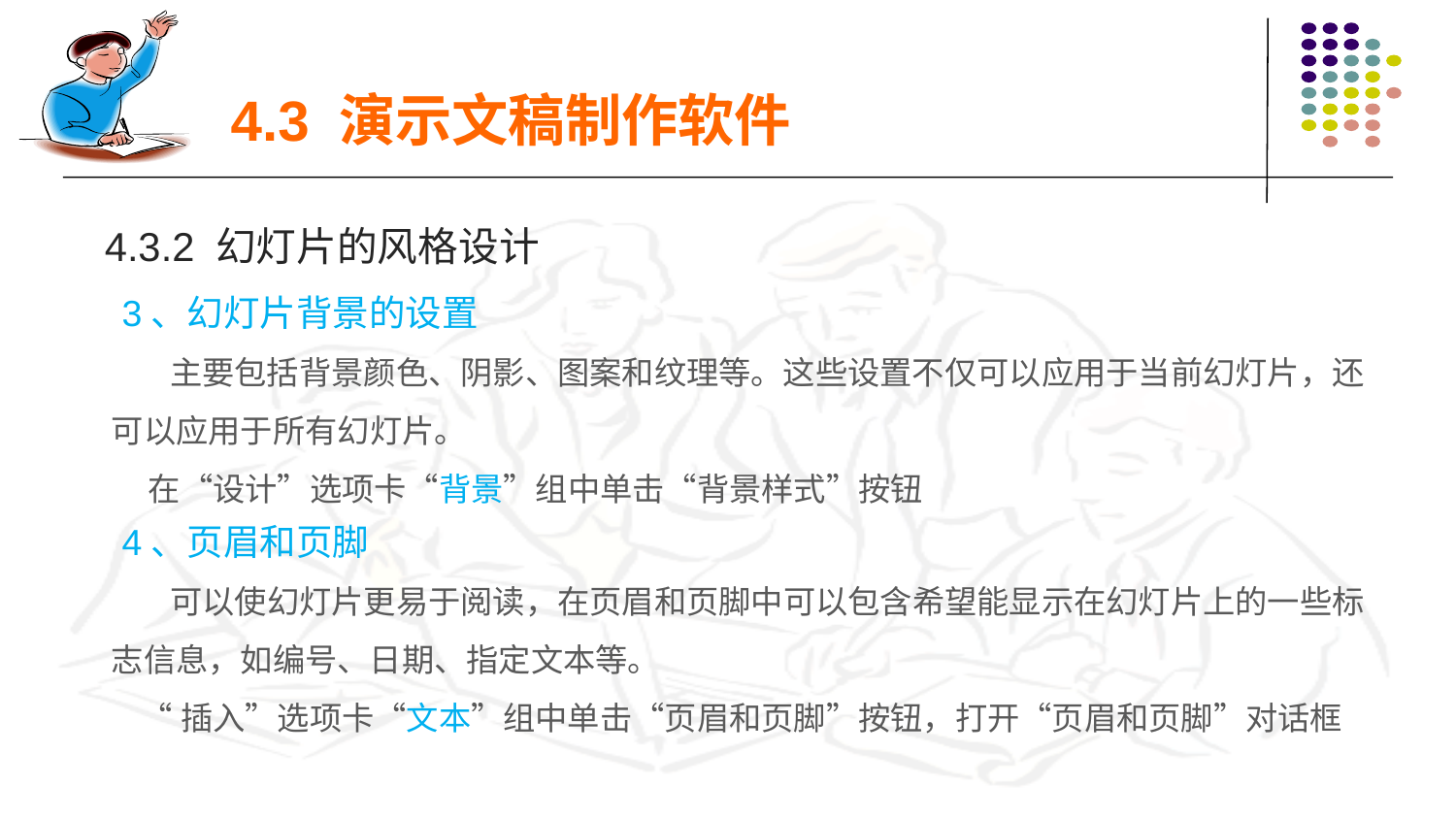

4.3 演示文稿制作软件
4.3.2 幻灯片的风格设计
 3、幻灯片背景的设置
       主要包括背景颜色、阴影、图案和纹理等。这些设置不仅可以应用于当前幻灯片，还可以应用于所有幻灯片。
    在“设计”选项卡“背景”组中单击“背景样式”按钮
 4、页眉和页脚
       可以使幻灯片更易于阅读，在页眉和页脚中可以包含希望能显示在幻灯片上的一些标志信息，如编号、日期、指定文本等。
    “插入”选项卡“文本”组中单击“页眉和页脚”按钮，打开“页眉和页脚”对话框